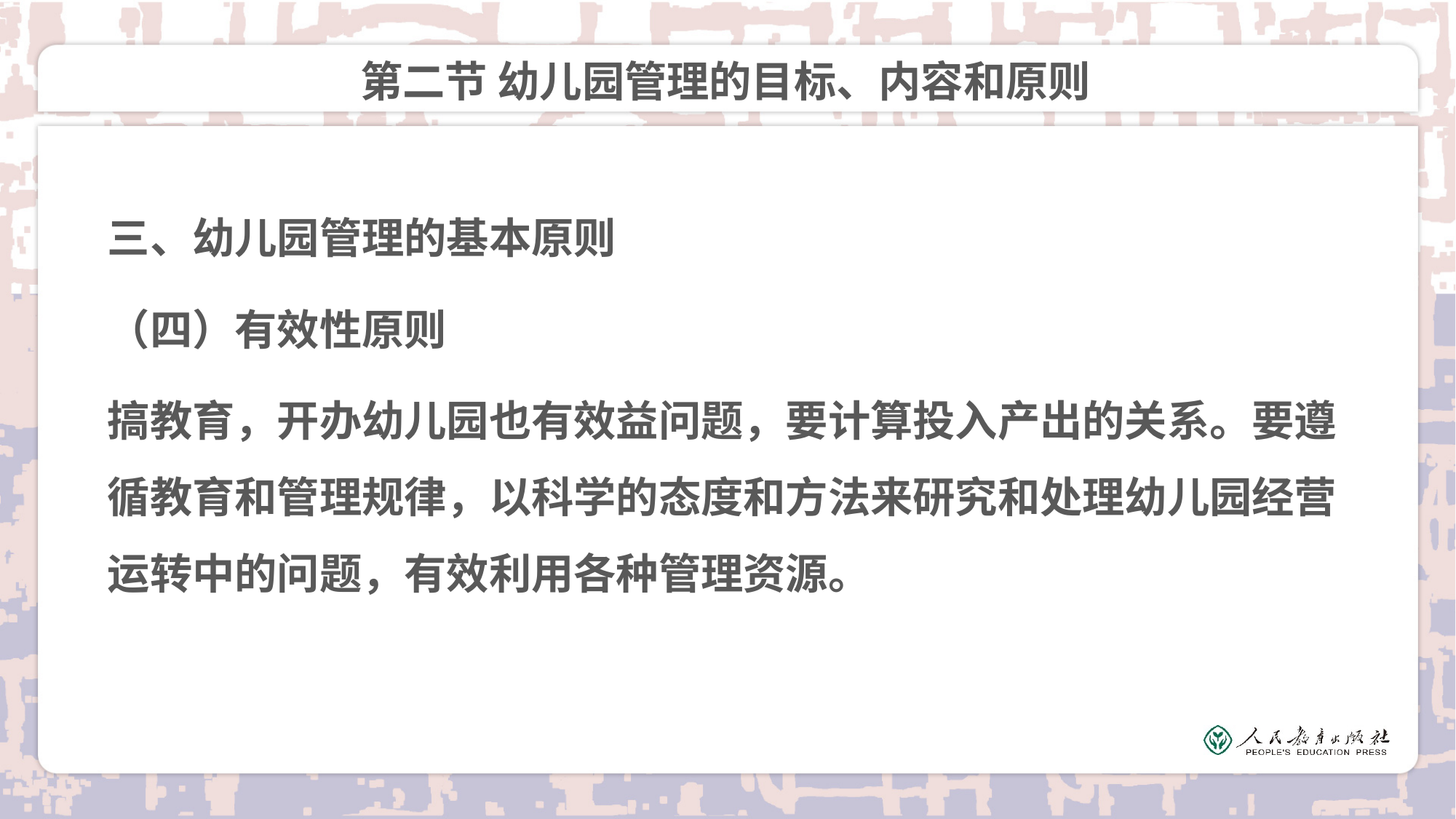

# 第二节 幼儿园管理的目标、内容和原则
三、幼儿园管理的基本原则
（四）有效性原则
搞教育，开办幼儿园也有效益问题，要计算投入产出的关系。要遵循教育和管理规律，以科学的态度和方法来研究和处理幼儿园经营运转中的问题，有效利用各种管理资源。